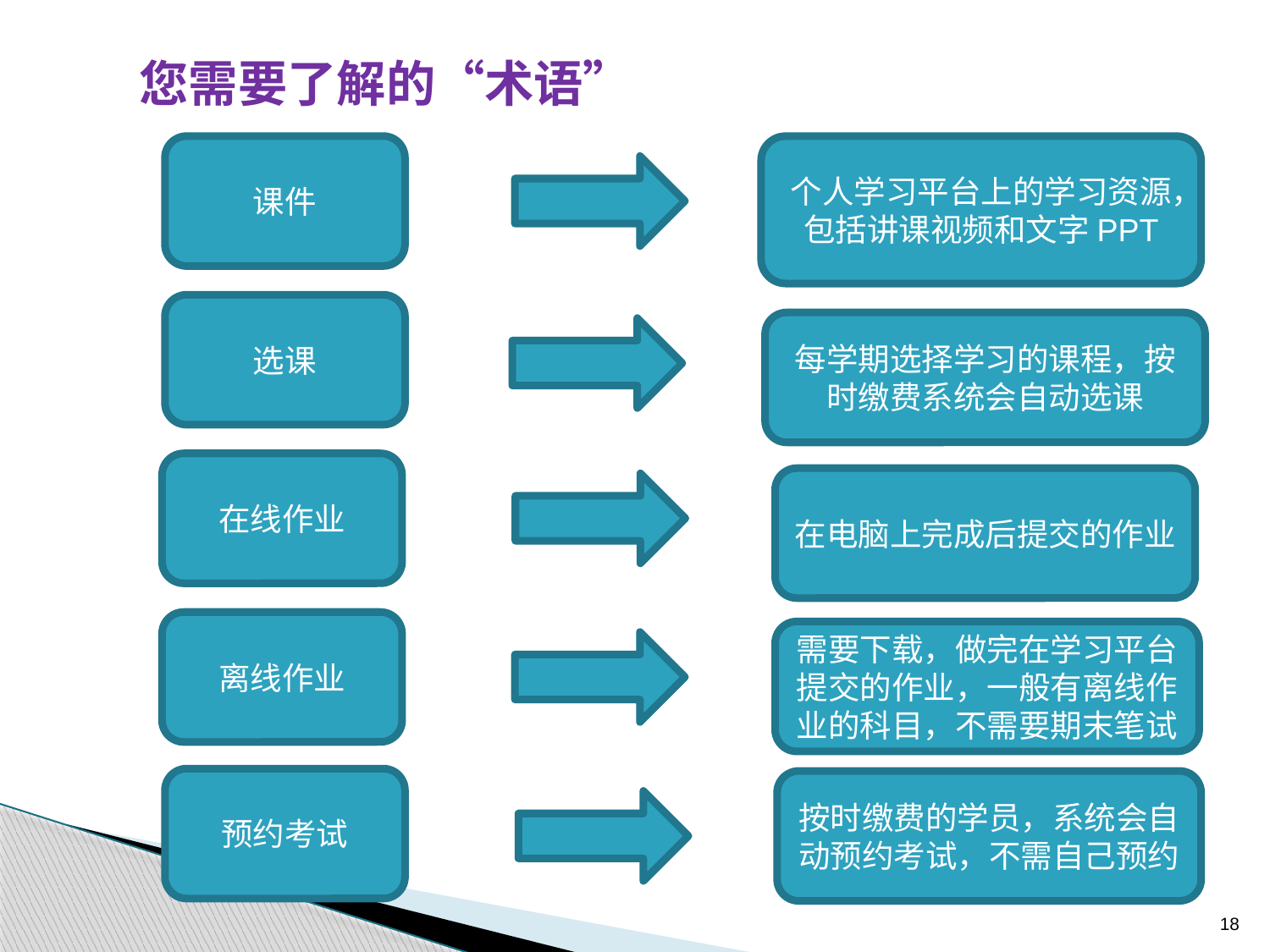

# 您需要了解的“术语”
课件
个人学习平台上的学习资源，包括讲课视频和文字PPT

选课
每学期选择学习的课程，按时缴费系统会自动选课

在线作业
在电脑上完成后提交的作业

离线作业
需要下载，做完在学习平台提交的作业，一般有离线作业的科目，不需要期末笔试

预约考试
按时缴费的学员，系统会自动预约考试，不需自己预约

18